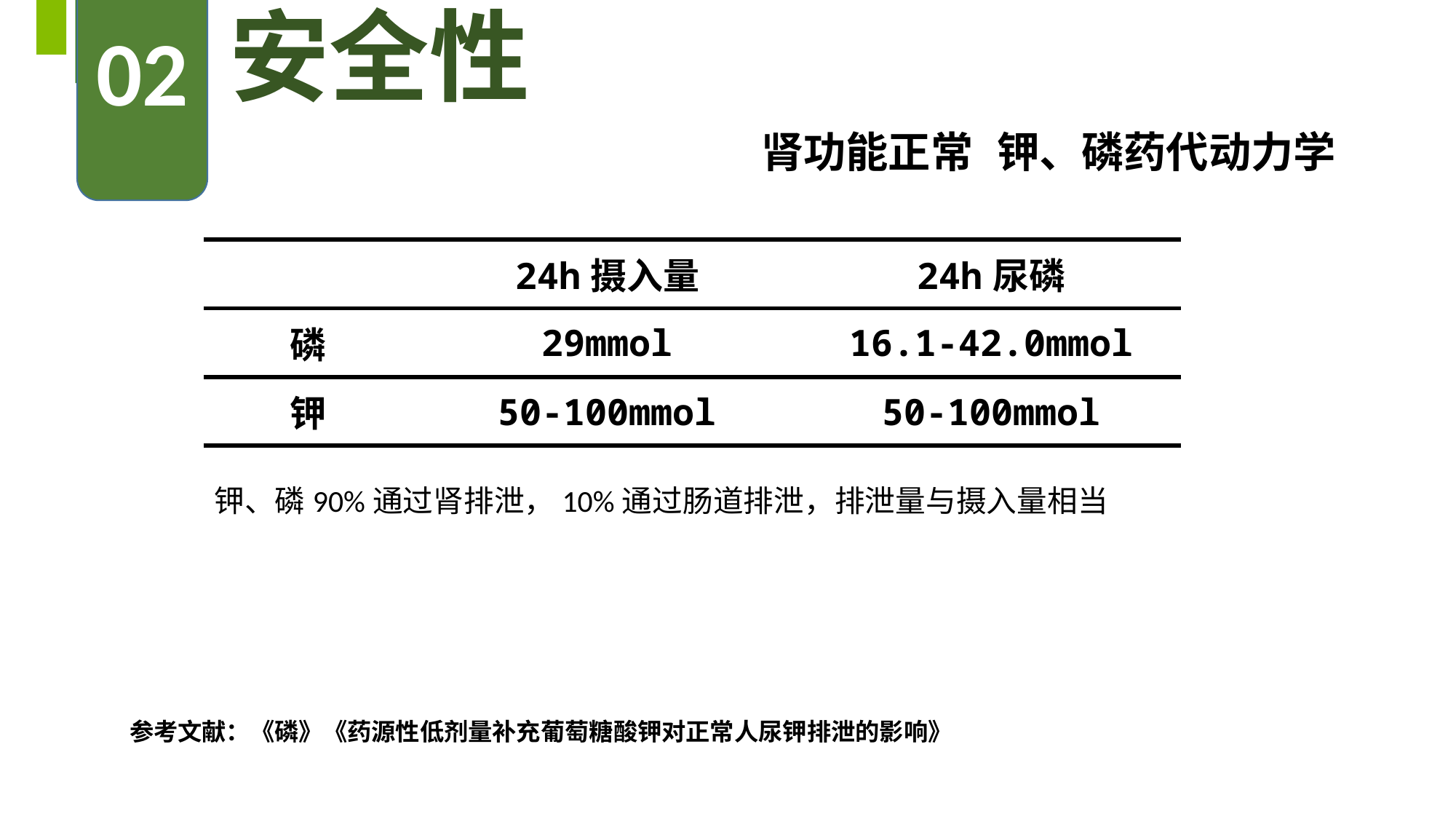

02
安全性
肾功能正常  钾、磷药代动力学
|  | 24h摄入量 | 24h尿磷 |
| --- | --- | --- |
| 磷 | 29mmol | 16.1-42.0mmol |
| 钾 | 50-100mmol | 50-100mmol |
钾、磷90%通过肾排泄，10%通过肠道排泄，排泄量与摄入量相当
参考文献：《磷》《药源性低剂量补充葡萄糖酸钾对正常人尿钾排泄的影响》